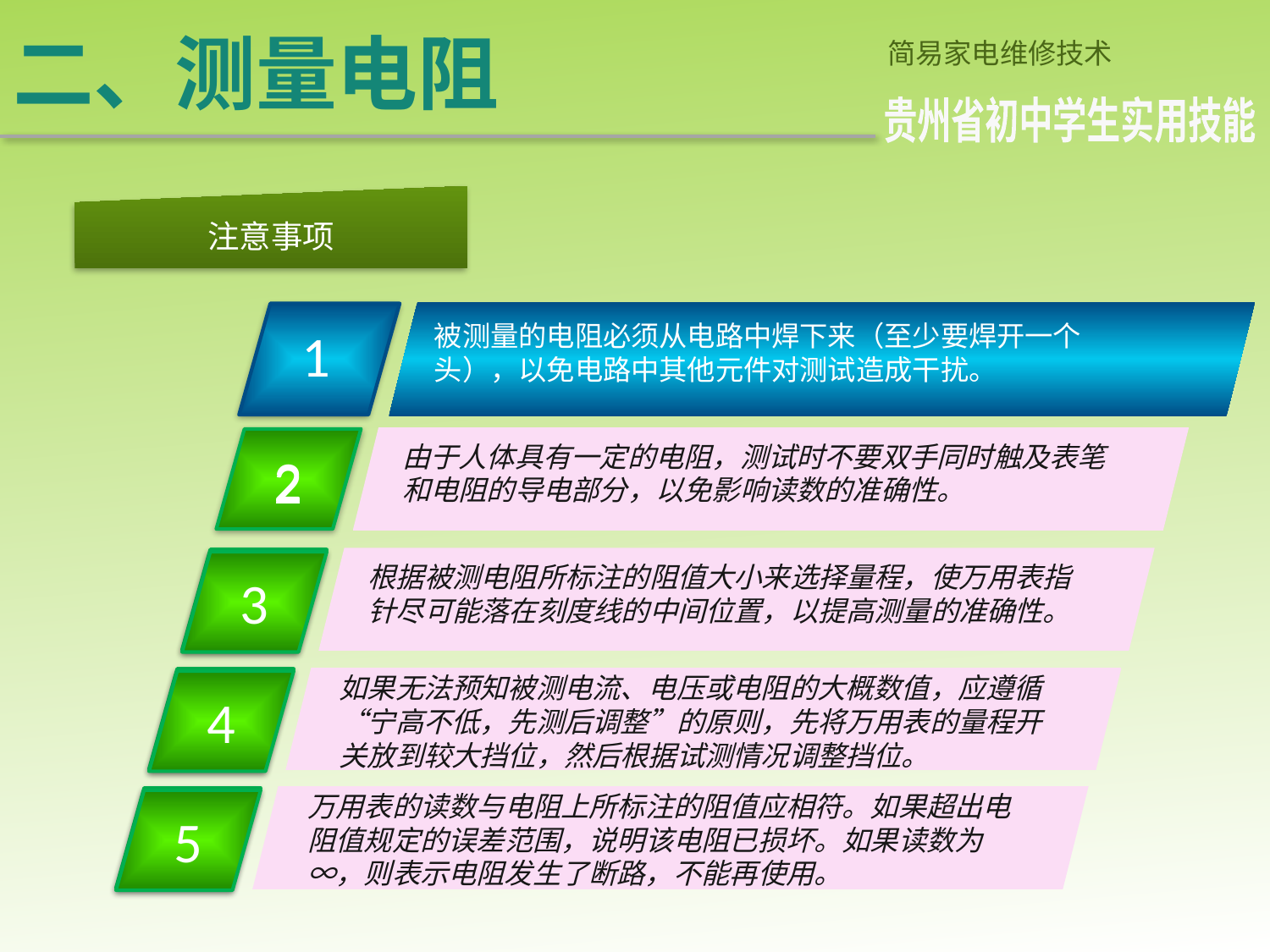

# 二、测量电阻
简易家电维修技术
贵州省初中学生实用技能
注意事项

1
2

3

4

5

1
被测量的电阻必须从电路中焊下来（至少要焊开一个头），以免电路中其他元件对测试造成干扰。

2
由于人体具有一定的电阻，测试时不要双手同时触及表笔和电阻的导电部分，以免影响读数的准确性。

3
根据被测电阻所标注的阻值大小来选择量程，使万用表指针尽可能落在刻度线的中间位置，以提高测量的准确性。
如果无法预知被测电流、电压或电阻的大概数值，应遵循“宁高不低，先测后调整”的原则，先将万用表的量程开关放到较大挡位，然后根据试测情况调整挡位。

4
万用表的读数与电阻上所标注的阻值应相符。如果超出电阻值规定的误差范围，说明该电阻已损坏。如果读数为∞，则表示电阻发生了断路，不能再使用。

5